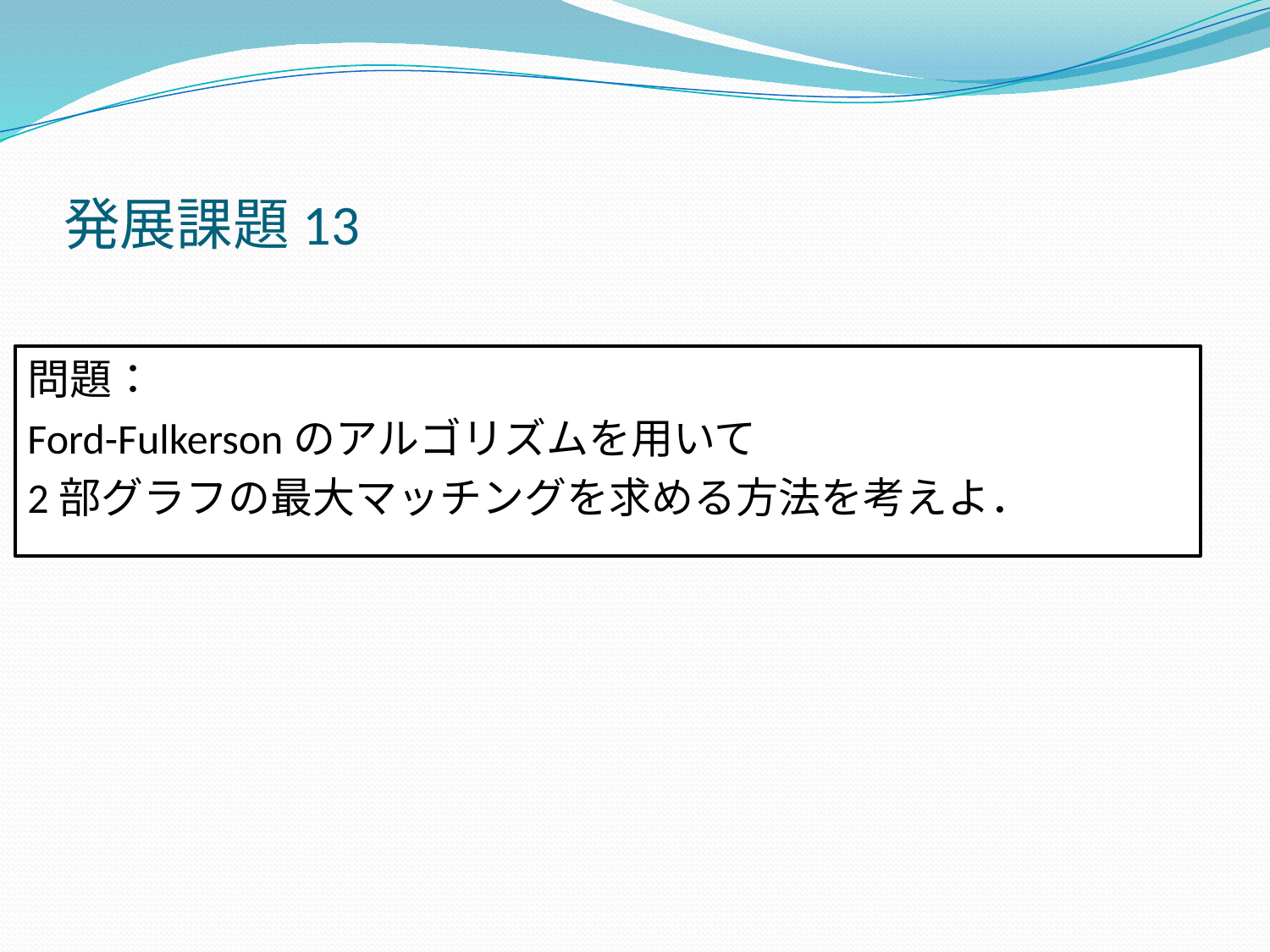

# 発展課題13
問題：
Ford-Fulkersonのアルゴリズムを用いて
2部グラフの最大マッチングを求める方法を考えよ．